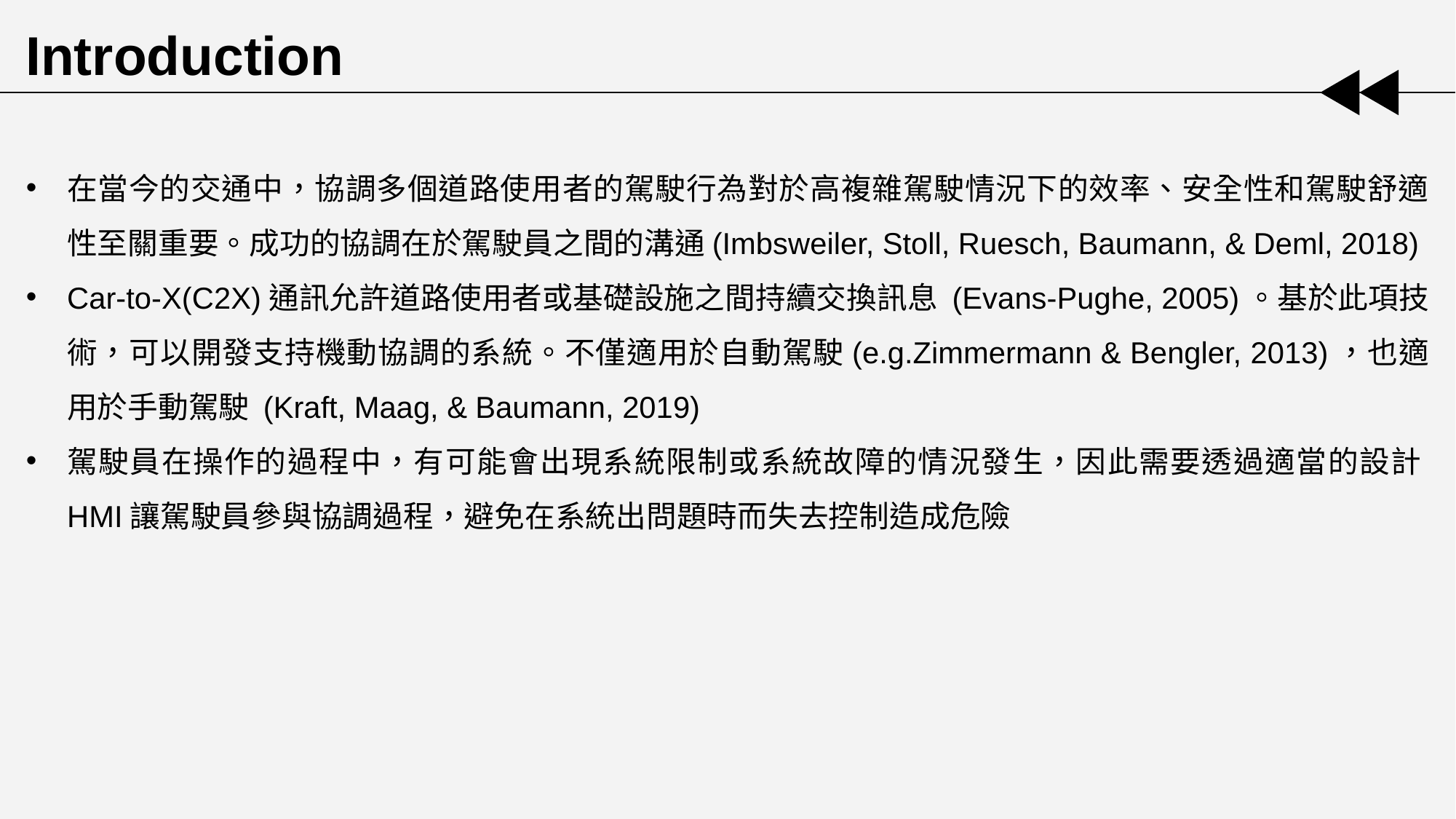

Introduction

在當今的交通中，協調多個道路使用者的駕駛行為對於高複雜駕駛情況下的效率、安全性和駕駛舒適性至關重要。成功的協調在於駕駛員之間的溝通(Imbsweiler, Stoll, Ruesch, Baumann, & Deml, 2018)
Car-to-X(C2X)通訊允許道路使用者或基礎設施之間持續交換訊息 (Evans-Pughe, 2005)。基於此項技術，可以開發支持機動協調的系統。不僅適用於自動駕駛(e.g.Zimmermann & Bengler, 2013)，也適用於手動駕駛 (Kraft, Maag, & Baumann, 2019)
駕駛員在操作的過程中，有可能會出現系統限制或系統故障的情況發生，因此需要透過適當的設計HMI讓駕駛員參與協調過程，避免在系統出問題時而失去控制造成危險